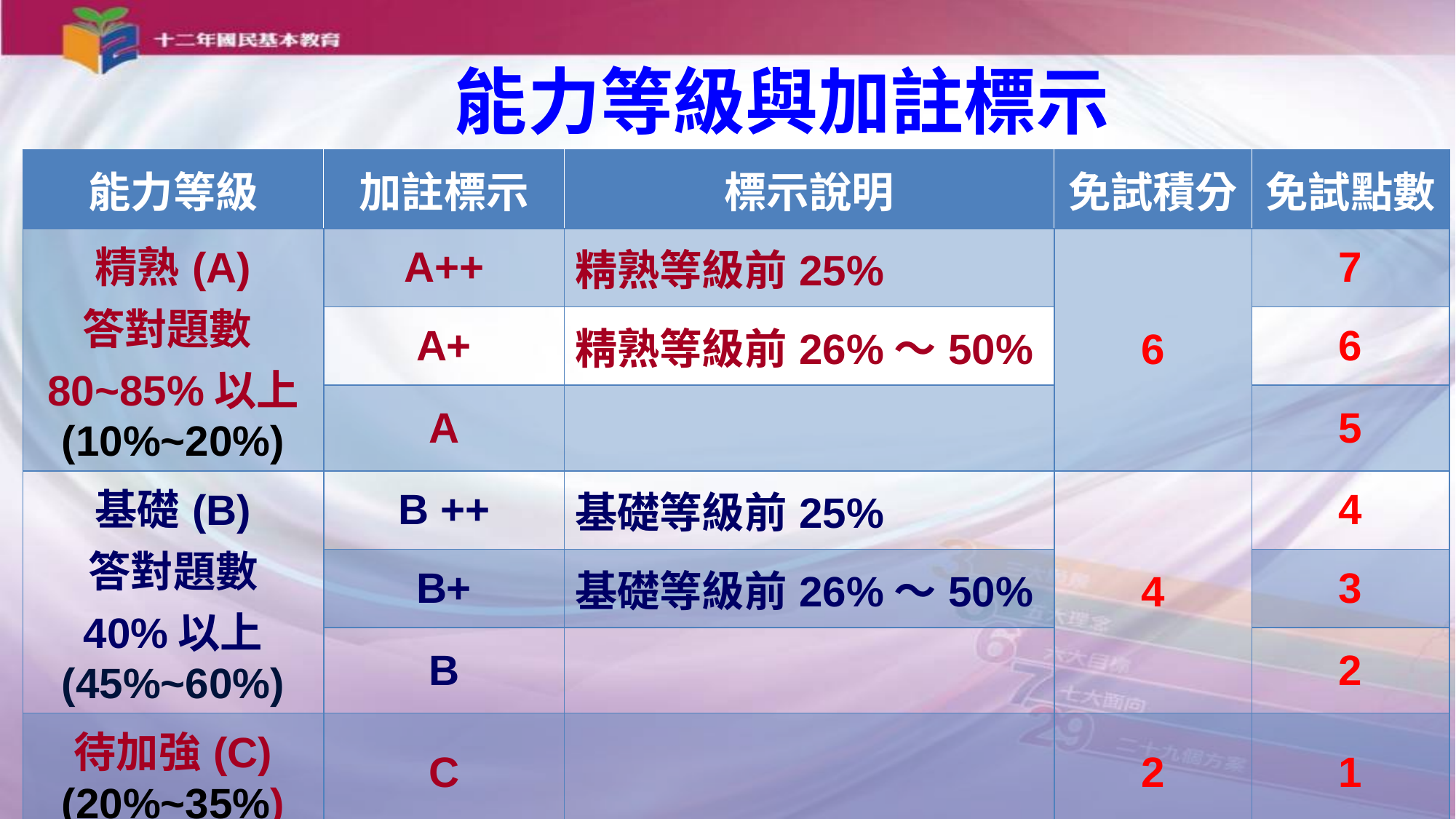

能力等級與加註標示
| 能力等級 | 加註標示 | 標示說明 | 免試積分 | 免試點數 |
| --- | --- | --- | --- | --- |
| 精熟(A) 答對題數80~85%以上 (10%~20%) | A++ | 精熟等級前25% | 6 | 7 |
|  | A+ | 精熟等級前26%～50% |  | 6 |
|  | A |  |  | 5 |
| 基礎(B) 答對題數 40%以上 (45%~60%) | B ++ | 基礎等級前25% | 4 | 4 |
|  | B+ | 基礎等級前26%～50% |  | 3 |
|  | B |  |  | 2 |
| 待加強(C) (20%~35%) | C |  | 2 | 1 |